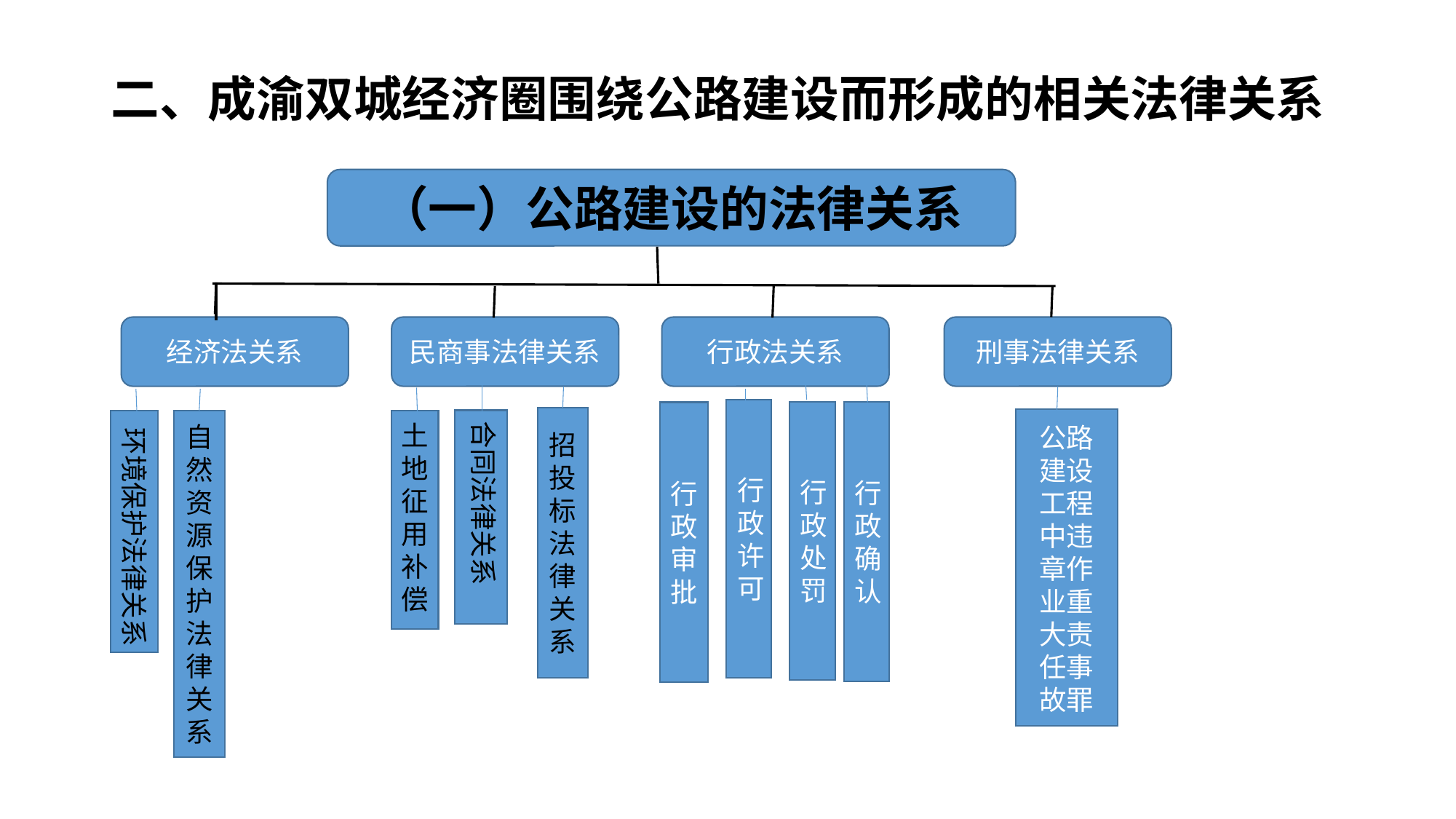

# 二、成渝双城经济圈围绕公路建设而形成的相关法律关系
（一）公路建设的法律关系

经济法关系
民商事法律关系
行政法关系
刑事法律关系
行政许可
行政处罚
行政确认
行政审批
招投标法律关系
公路建设工程中违章作业重大责任事故罪

自然资源保护法律关系
合同法律关系
土地征用补偿
环境保护法律关系